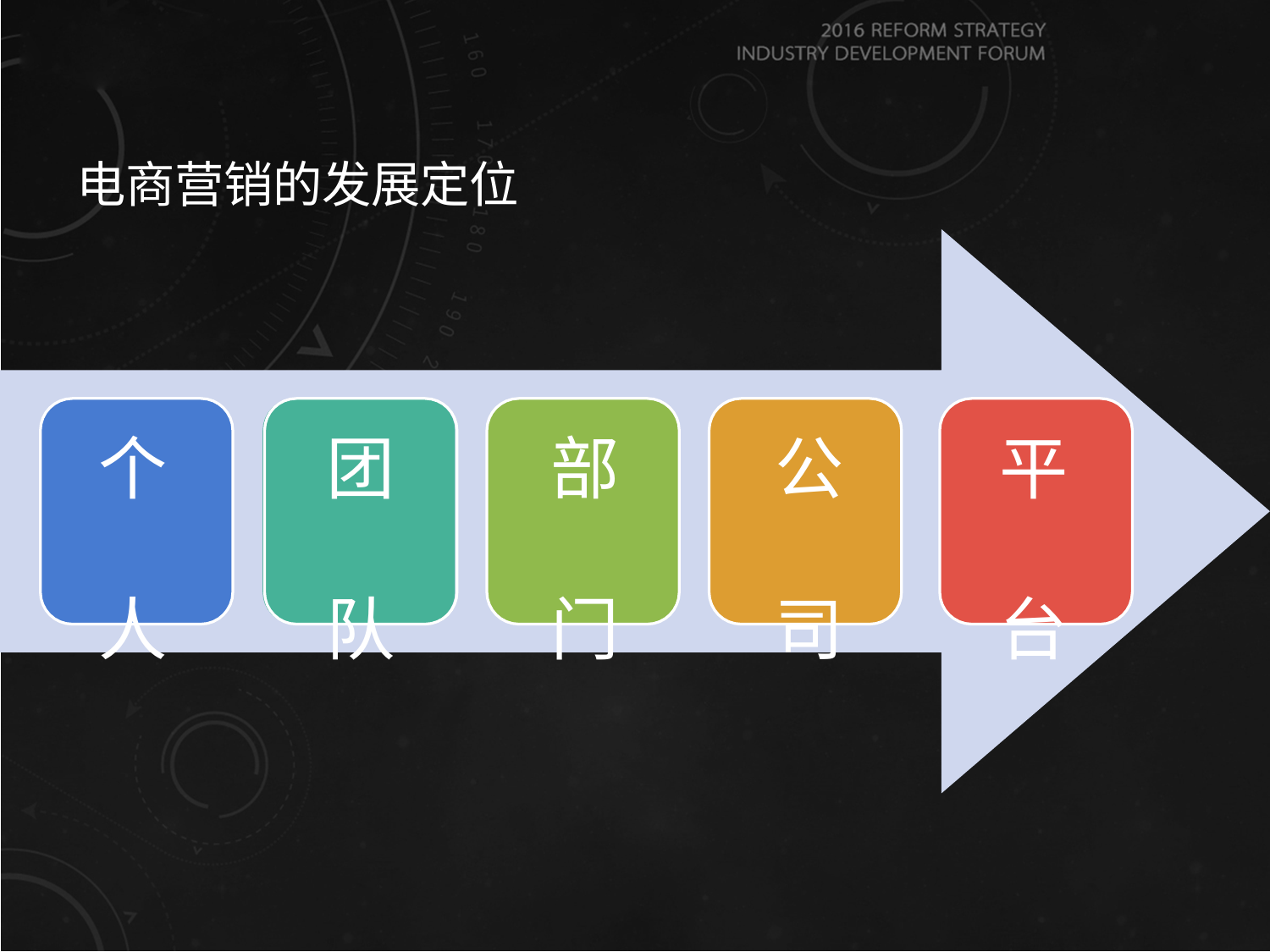

# 电商营销的发展定位

个  人
团  队
部  门
公  司
平  台